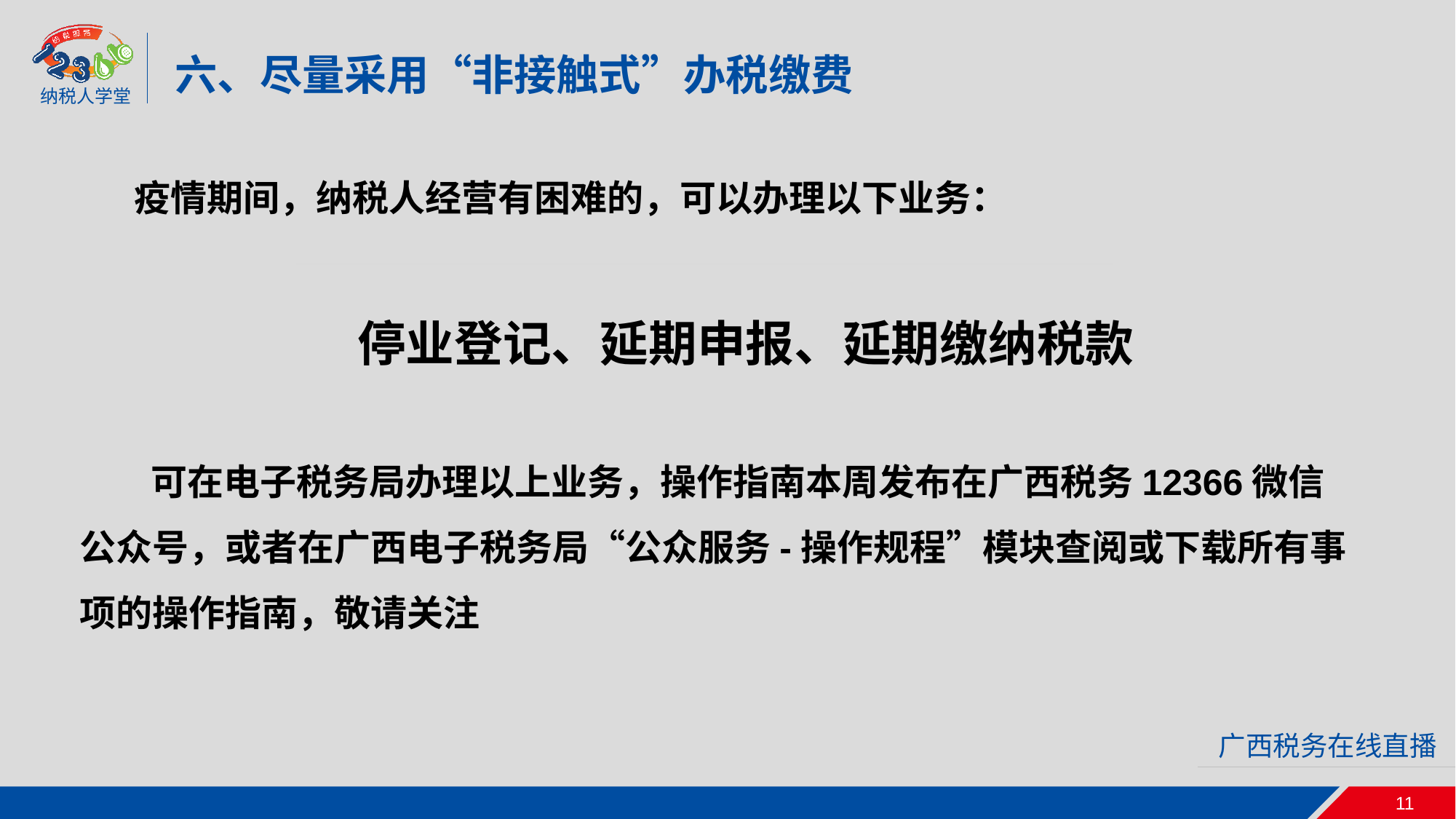

六、尽量采用“非接触式”办税缴费
疫情期间，纳税人经营有困难的，可以办理以下业务：

停业登记、延期申报、延期缴纳税款

 可在电子税务局办理以上业务，操作指南本周发布在广西税务12366微信公众号，或者在广西电子税务局“公众服务-操作规程”模块查阅或下载所有事项的操作指南，敬请关注